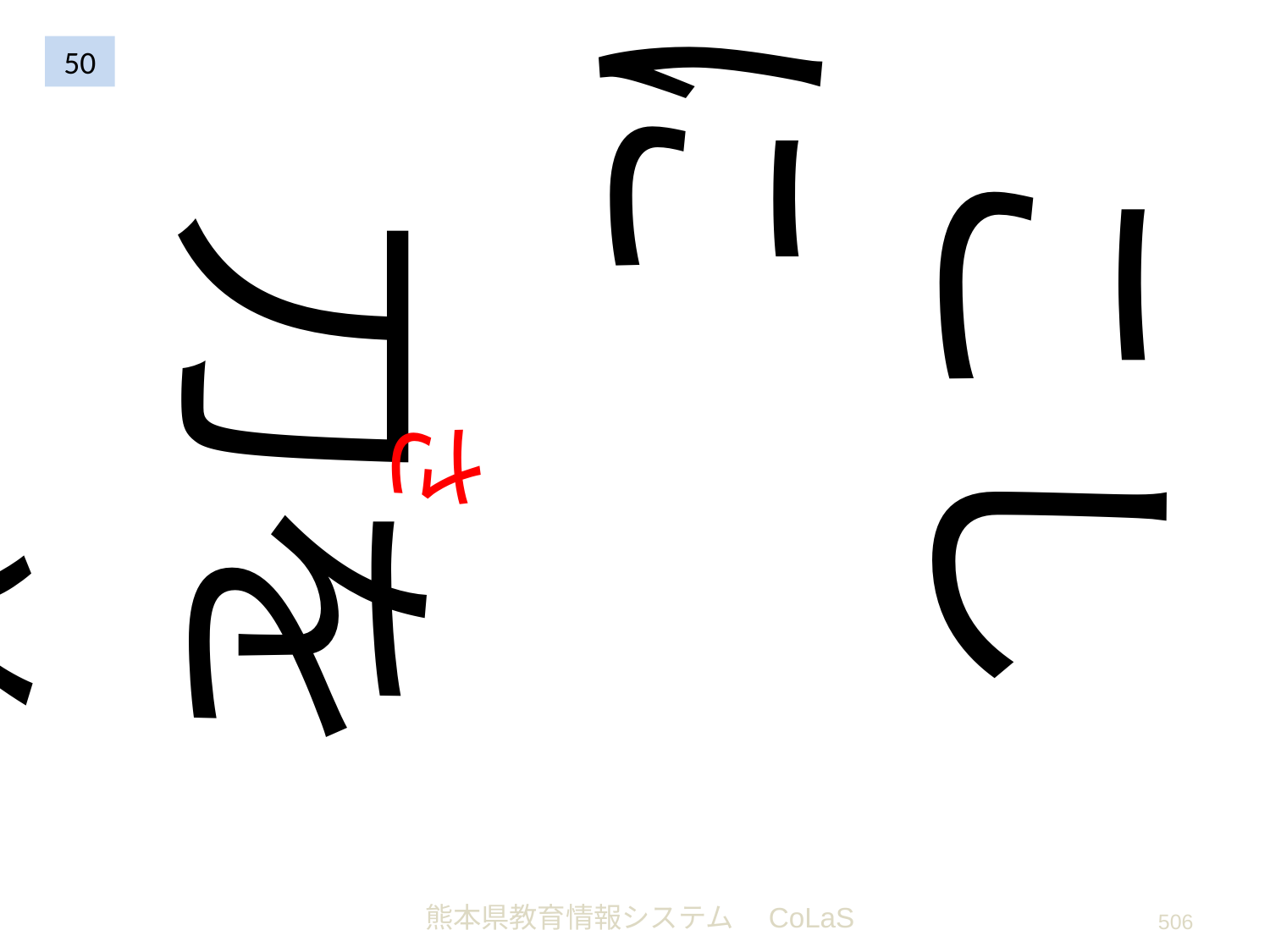

こしに

  刀を

 　 差す
50
さ
506